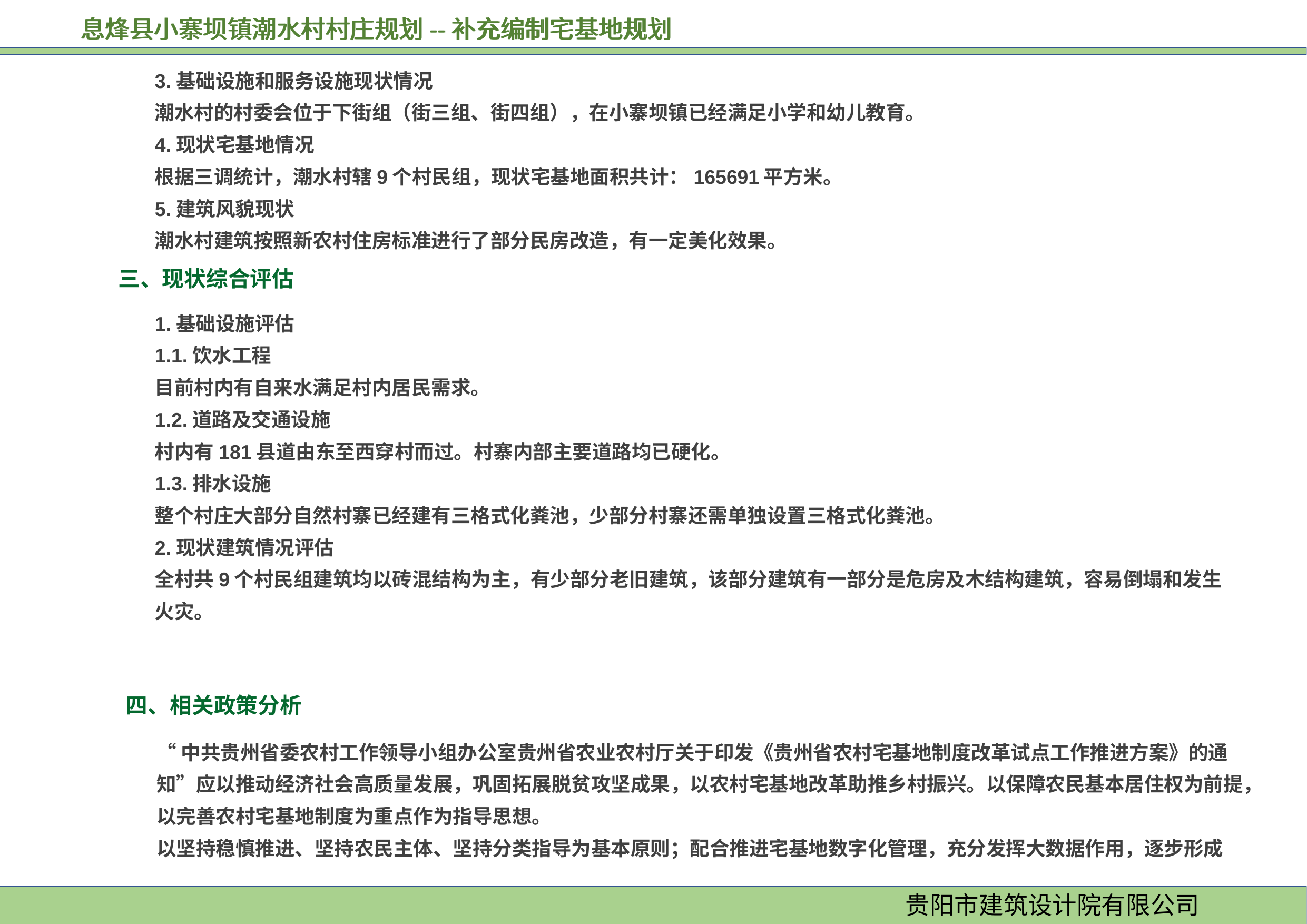

息烽县小寨坝镇潮水村村庄规划--补充编制宅基地规划

3.基础设施和服务设施现状情况
潮水村的村委会位于下街组（街三组、街四组），在小寨坝镇已经满足小学和幼儿教育。
4.现状宅基地情况
根据三调统计，潮水村辖9个村民组，现状宅基地面积共计：165691平方米。
5.建筑风貌现状
潮水村建筑按照新农村住房标准进行了部分民房改造，有一定美化效果。
三、现状综合评估
1.基础设施评估
1.1.饮水工程
目前村内有自来水满足村内居民需求。
1.2.道路及交通设施
村内有181县道由东至西穿村而过。村寨内部主要道路均已硬化。
1.3.排水设施
整个村庄大部分自然村寨已经建有三格式化粪池，少部分村寨还需单独设置三格式化粪池。
2.现状建筑情况评估
全村共9个村民组建筑均以砖混结构为主，有少部分老旧建筑，该部分建筑有一部分是危房及木结构建筑，容易倒塌和发生火灾。
四、相关政策分析
“中共贵州省委农村工作领导小组办公室贵州省农业农村厅关于印发《贵州省农村宅基地制度改革试点工作推进方案》的通知”应以推动经济社会高质量发展，巩固拓展脱贫攻坚成果，以农村宅基地改革助推乡村振兴。以保障农民基本居住权为前提，以完善农村宅基地制度为重点作为指导思想。
以坚持稳慎推进、坚持农民主体、坚持分类指导为基本原则；配合推进宅基地数字化管理，充分发挥大数据作用，逐步形成

贵阳市建筑设计院有限公司
（村人口来源实地调研）